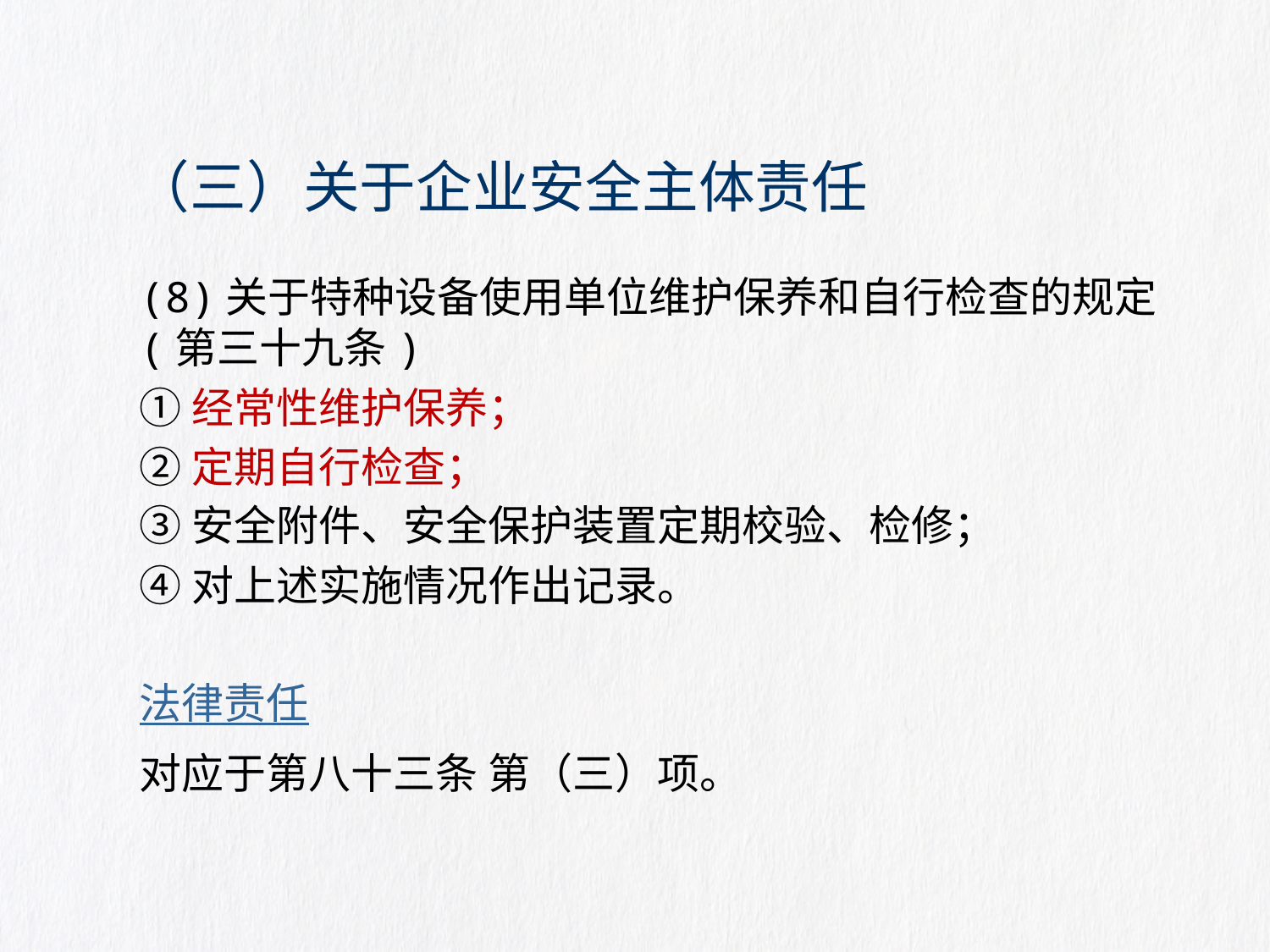

# （三）关于企业安全主体责任
(8)关于特种设备使用单位维护保养和自行检查的规定(第三十九条)
①经常性维护保养；
②定期自行检查；
③安全附件、安全保护装置定期校验、检修；
④对上述实施情况作出记录。

法律责任
对应于第八十三条 第（三）项。
36